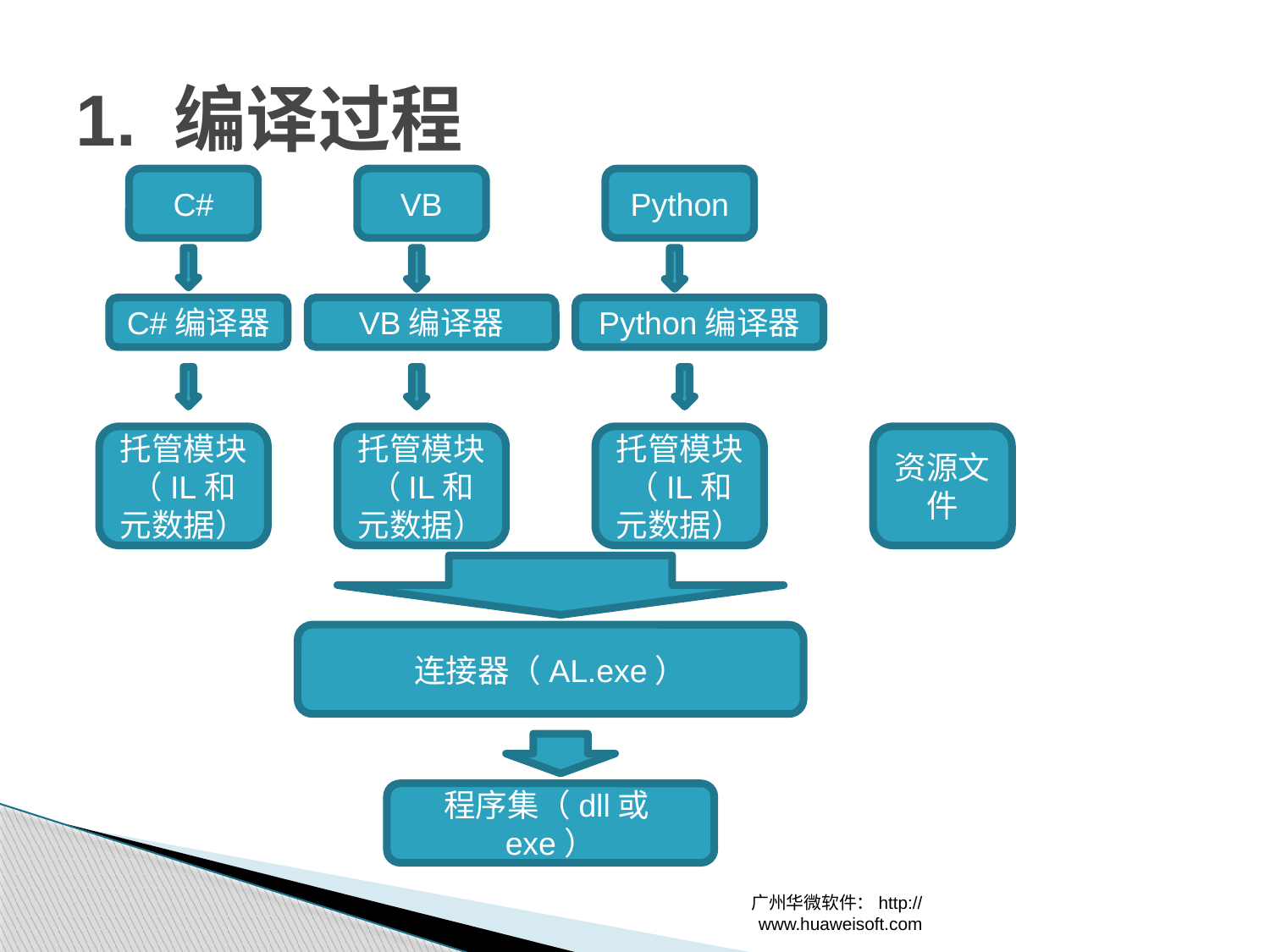

# 1. 编译过程
C#
VB
Python

C#编译器
VB编译器
Python编译器

托管模块（IL和元数据）
托管模块（IL和元数据）
托管模块（IL和元数据）
资源文件

连接器（AL.exe）

程序集（dll或exe）
广州华微软件：http://www.huaweisoft.com